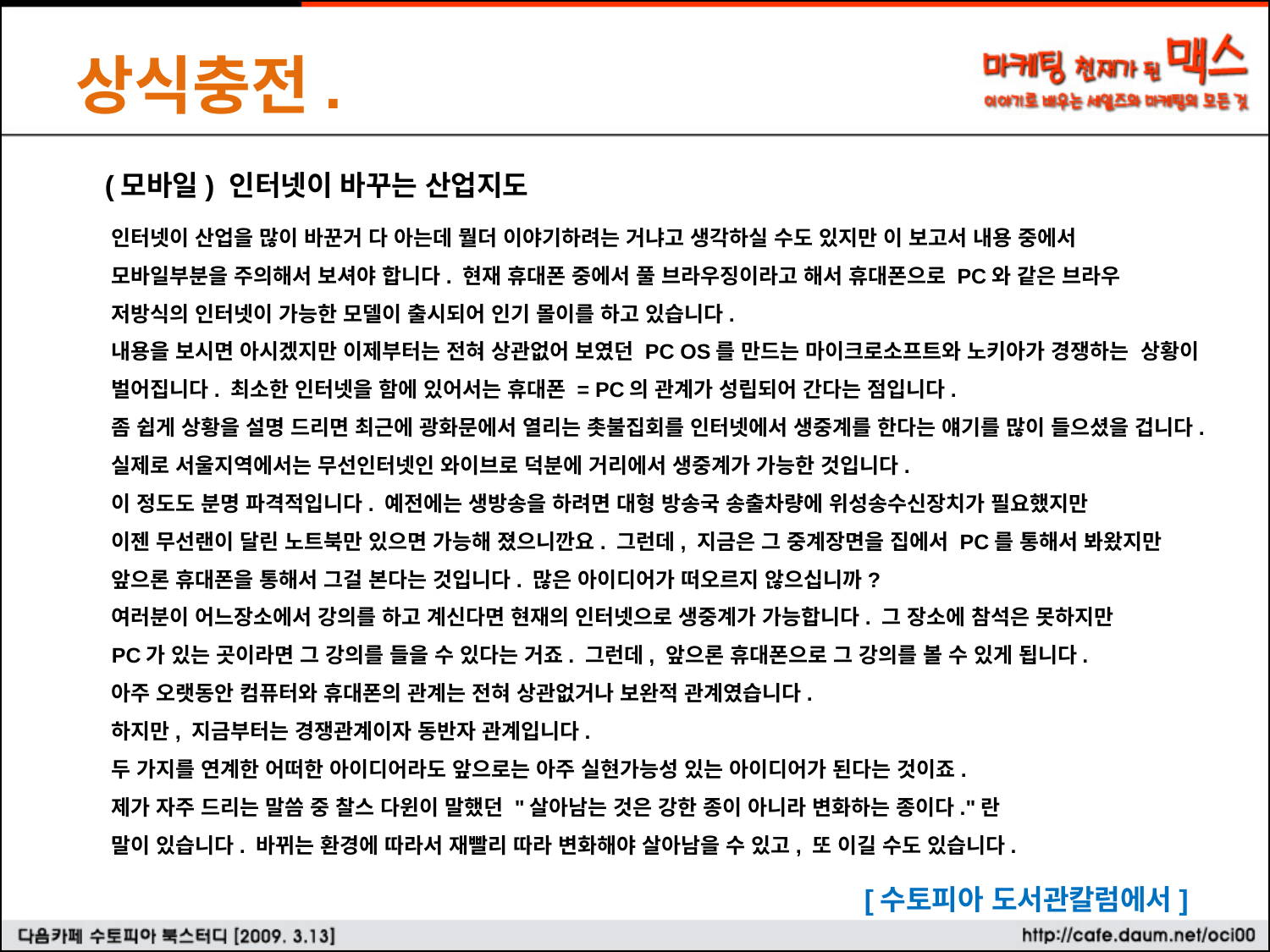

상식충전.
(모바일) 인터넷이 바꾸는 산업지도
인터넷이 산업을 많이 바꾼거 다 아는데 뭘더 이야기하려는 거냐고 생각하실 수도 있지만 이 보고서 내용 중에서
모바일부분을 주의해서 보셔야 합니다. 현재 휴대폰 중에서 풀 브라우징이라고 해서 휴대폰으로 PC와 같은 브라우
저방식의 인터넷이 가능한 모델이 출시되어 인기 몰이를 하고 있습니다.
내용을 보시면 아시겠지만 이제부터는 전혀 상관없어 보였던 PC OS를 만드는 마이크로소프트와 노키아가 경쟁하는  상황이 벌어집니다. 최소한 인터넷을 함에 있어서는 휴대폰 = PC의 관계가 성립되어 간다는 점입니다.
좀 쉽게 상황을 설명 드리면 최근에 광화문에서 열리는 촛불집회를 인터넷에서 생중계를 한다는 얘기를 많이 들으셨을 겁니다. 실제로 서울지역에서는 무선인터넷인 와이브로 덕분에 거리에서 생중계가 가능한 것입니다.
이 정도도 분명 파격적입니다. 예전에는 생방송을 하려면 대형 방송국 송출차량에 위성송수신장치가 필요했지만
이젠 무선랜이 달린 노트북만 있으면 가능해 졌으니깐요. 그런데, 지금은 그 중계장면을 집에서 PC를 통해서 봐왔지만 앞으론 휴대폰을 통해서 그걸 본다는 것입니다. 많은 아이디어가 떠오르지 않으십니까?
여러분이 어느장소에서 강의를 하고 계신다면 현재의 인터넷으로 생중계가 가능합니다. 그 장소에 참석은 못하지만
PC가 있는 곳이라면 그 강의를 들을 수 있다는 거죠. 그런데, 앞으론 휴대폰으로 그 강의를 볼 수 있게 됩니다.
아주 오랫동안 컴퓨터와 휴대폰의 관계는 전혀 상관없거나 보완적 관계였습니다.
하지만, 지금부터는 경쟁관계이자 동반자 관계입니다.
두 가지를 연계한 어떠한 아이디어라도 앞으로는 아주 실현가능성 있는 아이디어가 된다는 것이죠.
제가 자주 드리는 말씀 중 찰스 다윈이 말했던 "살아남는 것은 강한 종이 아니라 변화하는 종이다."란
말이 있습니다. 바뀌는 환경에 따라서 재빨리 따라 변화해야 살아남을 수 있고, 또 이길 수도 있습니다.
[수토피아 도서관칼럼에서]